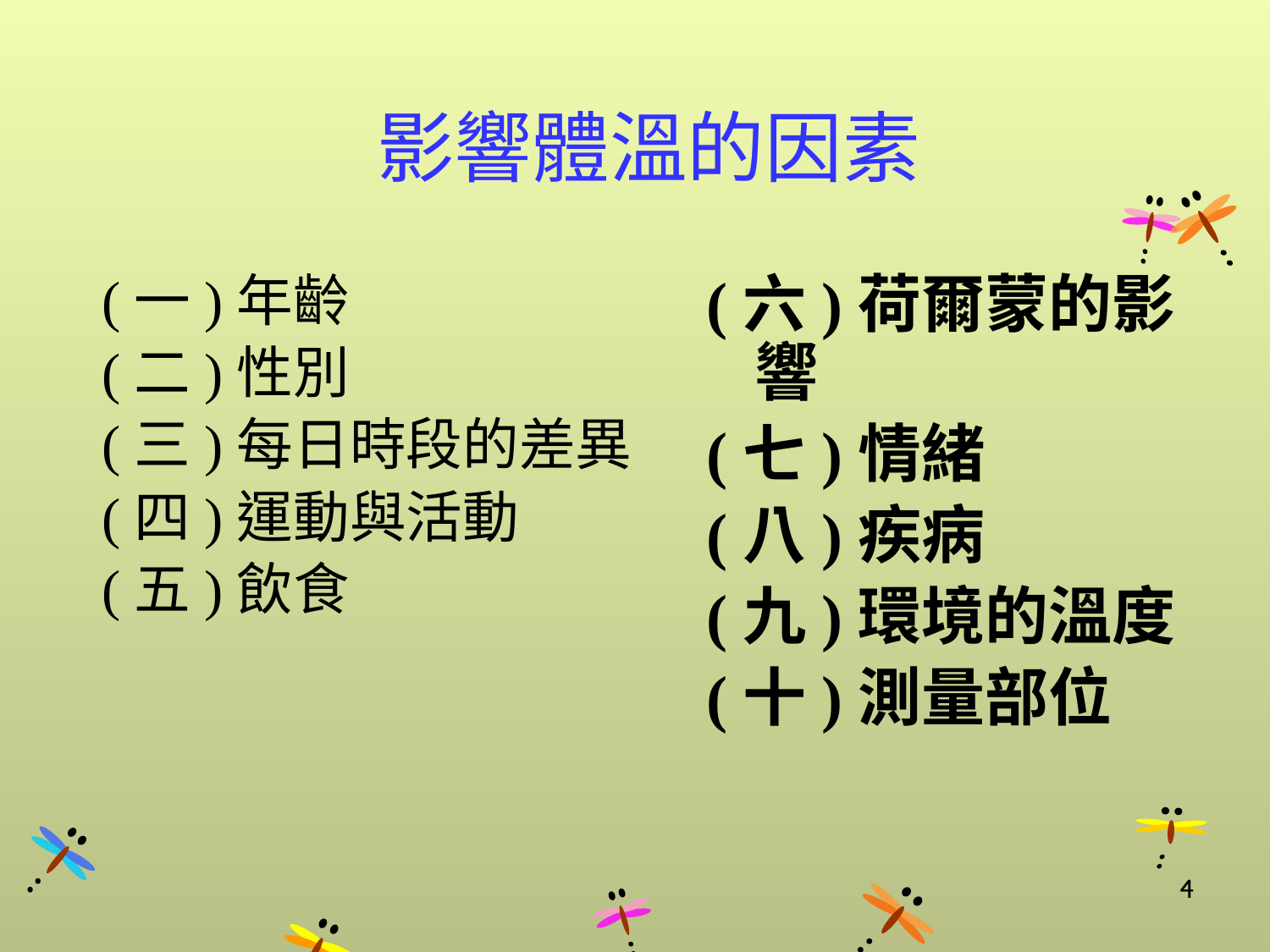

# 影響體溫的因素
(一)年齡
(二)性別
(三)每日時段的差異
(四)運動與活動
(五)飲食
(六)荷爾蒙的影響
(七)情緒
(八)疾病
(九)環境的溫度
(十)測量部位
4